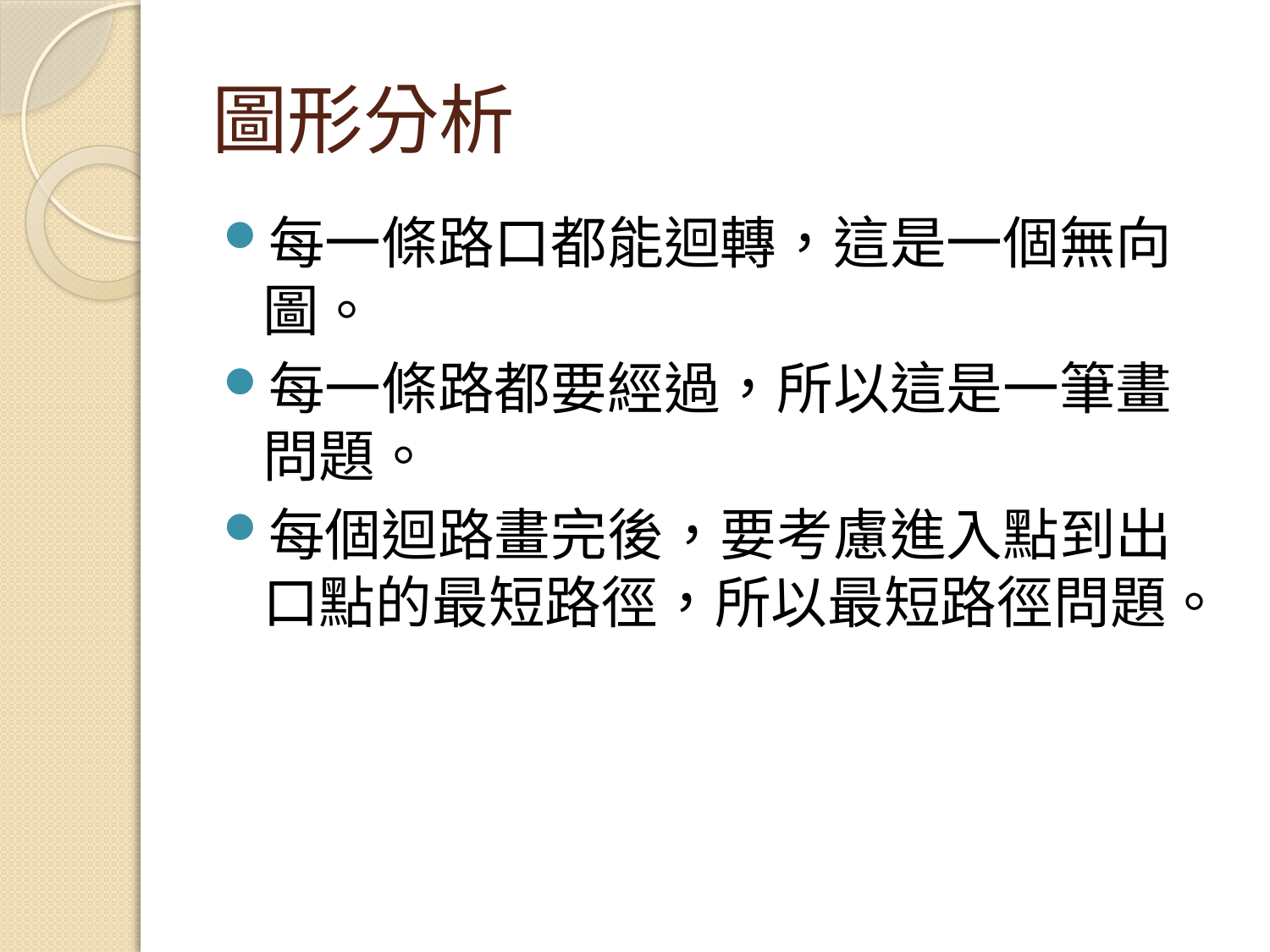

# 圖形分析
每一條路口都能迴轉，這是一個無向圖。
每一條路都要經過，所以這是一筆畫問題。
每個迴路畫完後，要考慮進入點到出口點的最短路徑，所以最短路徑問題。